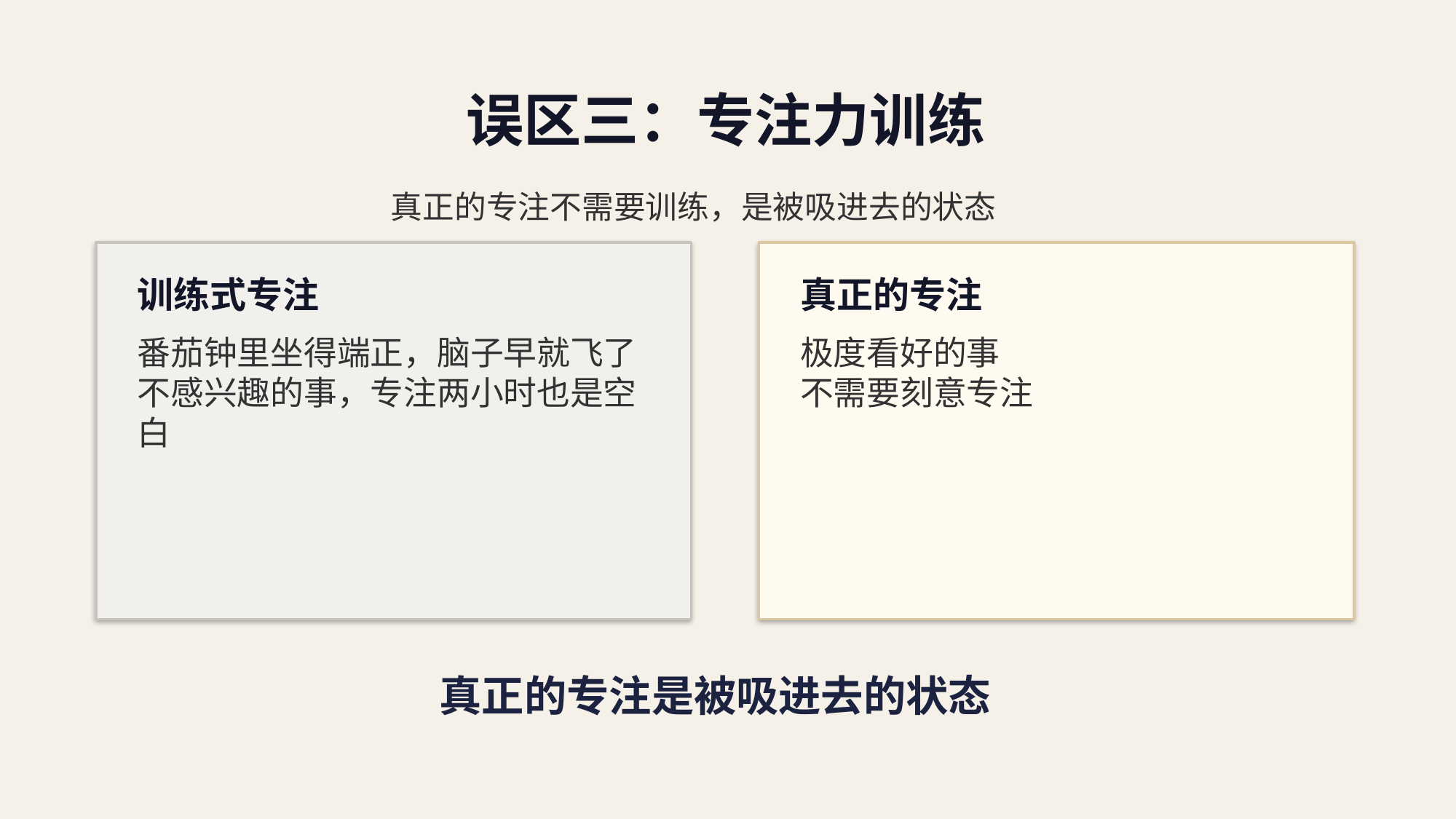

误区三：专注力训练
真正的专注不需要训练，是被吸进去的状态

训练式专注
真正的专注
番茄钟里坐得端正，脑子早就飞了
不感兴趣的事，专注两小时也是空白
极度看好的事
不需要刻意专注
真正的专注是被吸进去的状态